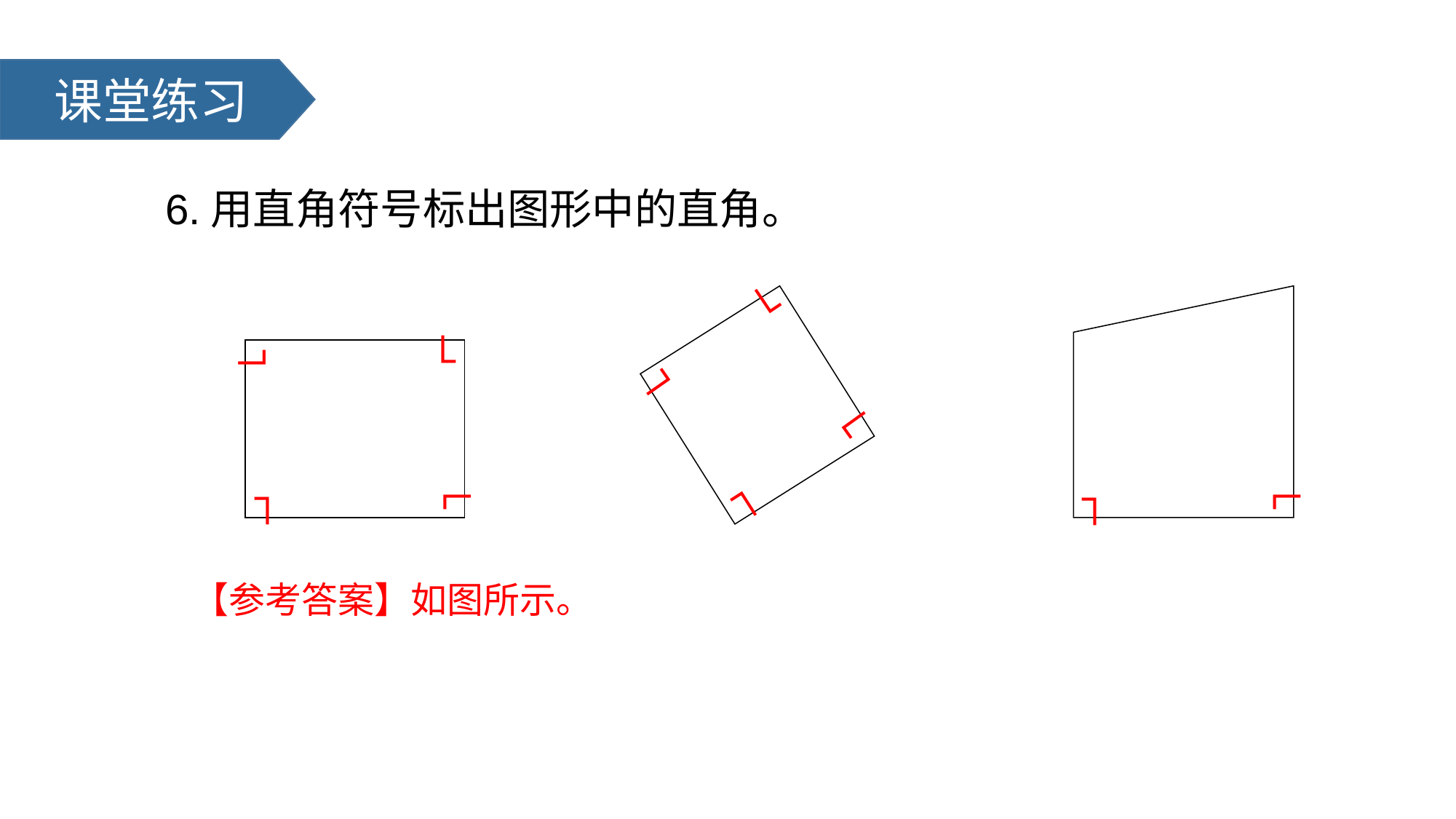

课堂练习
6.用直角符号标出图形中的直角。
┐
┐
┐
┐

┐
┐
┐
┐
┐
┐
【参考答案】如图所示。